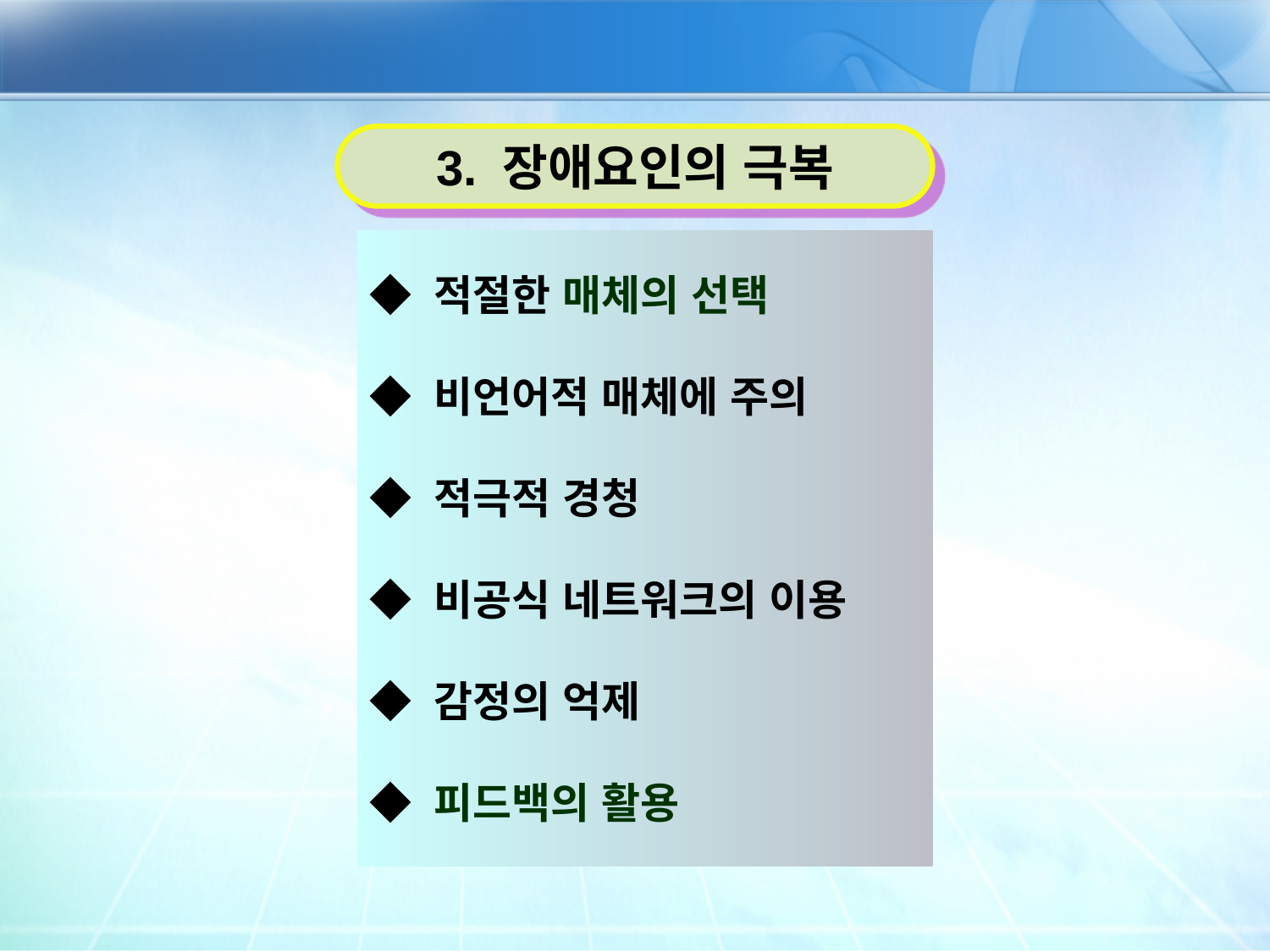

3. 장애요인의 극복
◆ 적절한 매체의 선택

◆ 비언어적 매체에 주의

◆ 적극적 경청

◆ 비공식 네트워크의 이용

◆ 감정의 억제

◆ 피드백의 활용